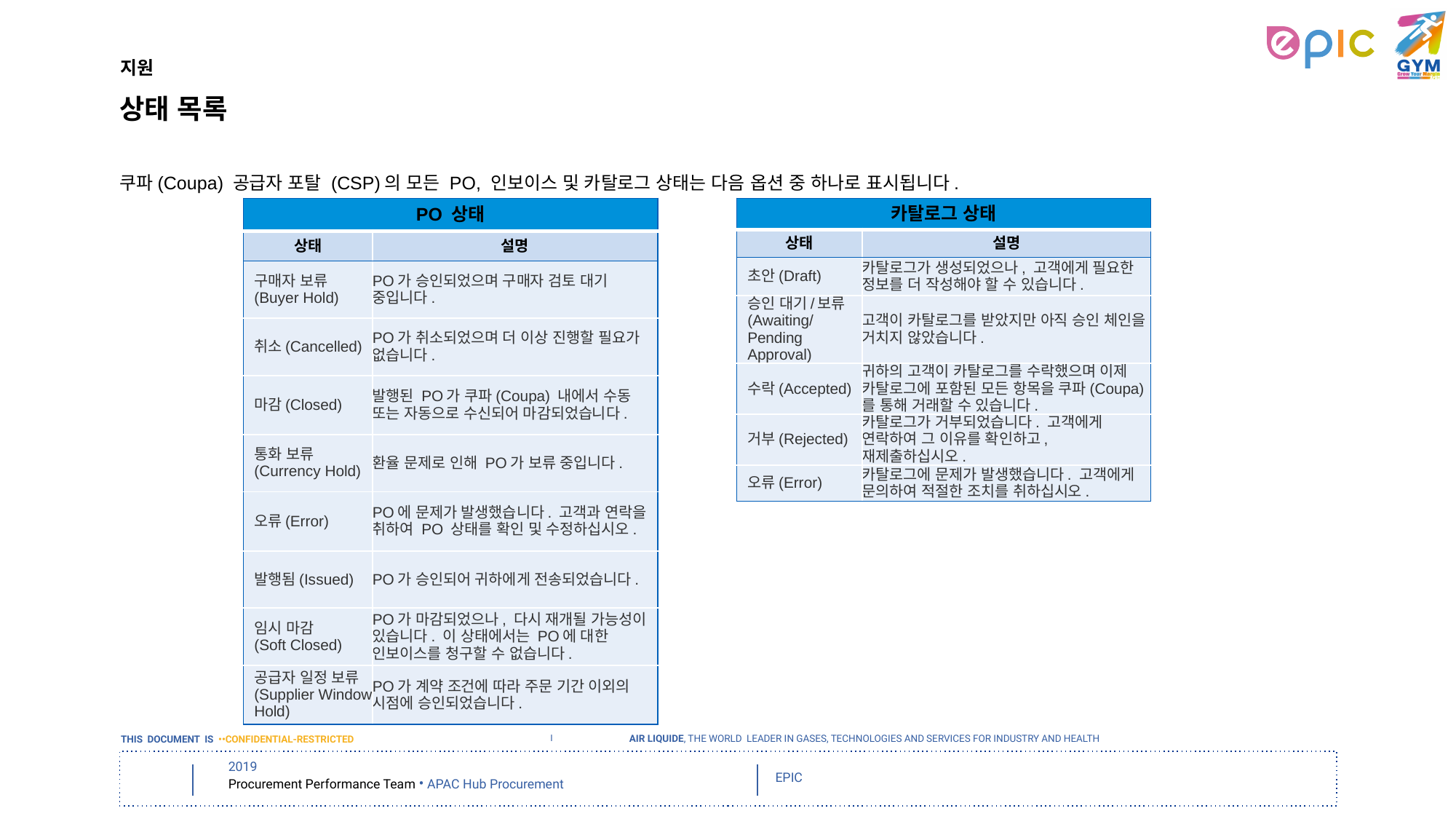

지원
# 상태 목록
쿠파(Coupa) 공급자 포탈 (CSP)의 모든 PO, 인보이스 및 카탈로그 상태는 다음 옵션 중 하나로 표시됩니다.
| PO 상태 |  |
| --- | --- |
| 상태 | 설명 |
| 구매자 보류 (Buyer Hold) | PO가 승인되었으며 구매자 검토 대기 중입니다. |
| 취소(Cancelled) | PO가 취소되었으며 더 이상 진행할 필요가 없습니다. |
| 마감(Closed) | 발행된 PO가 쿠파(Coupa) 내에서 수동 또는 자동으로 수신되어 마감되었습니다. |
| 통화 보류 (Currency Hold) | 환율 문제로 인해 PO가 보류 중입니다. |
| 오류(Error) | PO에 문제가 발생했습니다. 고객과 연락을 취하여 PO 상태를 확인 및 수정하십시오. |
| 발행됨(Issued) | PO가 승인되어 귀하에게 전송되었습니다. |
| 임시 마감 (Soft Closed) | PO가 마감되었으나, 다시 재개될 가능성이 있습니다. 이 상태에서는 PO에 대한 인보이스를 청구할 수 없습니다. |
| 공급자 일정 보류(Supplier Window Hold) | PO가 계약 조건에 따라 주문 기간 이외의 시점에 승인되었습니다. |
| 카탈로그 상태 |  |
| --- | --- |
| 상태 | 설명 |
| 초안(Draft) | 카탈로그가 생성되었으나, 고객에게 필요한 정보를 더 작성해야 할 수 있습니다. |
| 승인 대기/보류 (Awaiting/ Pending Approval) | 고객이 카탈로그를 받았지만 아직 승인 체인을 거치지 않았습니다. |
| 수락(Accepted) | 귀하의 고객이 카탈로그를 수락했으며 이제 카탈로그에 포함된 모든 항목을 쿠파(Coupa)를 통해 거래할 수 있습니다. |
| 거부(Rejected) | 카탈로그가 거부되었습니다. 고객에게 연락하여 그 이유를 확인하고, 재제출하십시오. |
| 오류(Error) | 카탈로그에 문제가 발생했습니다. 고객에게 문의하여 적절한 조치를 취하십시오. |